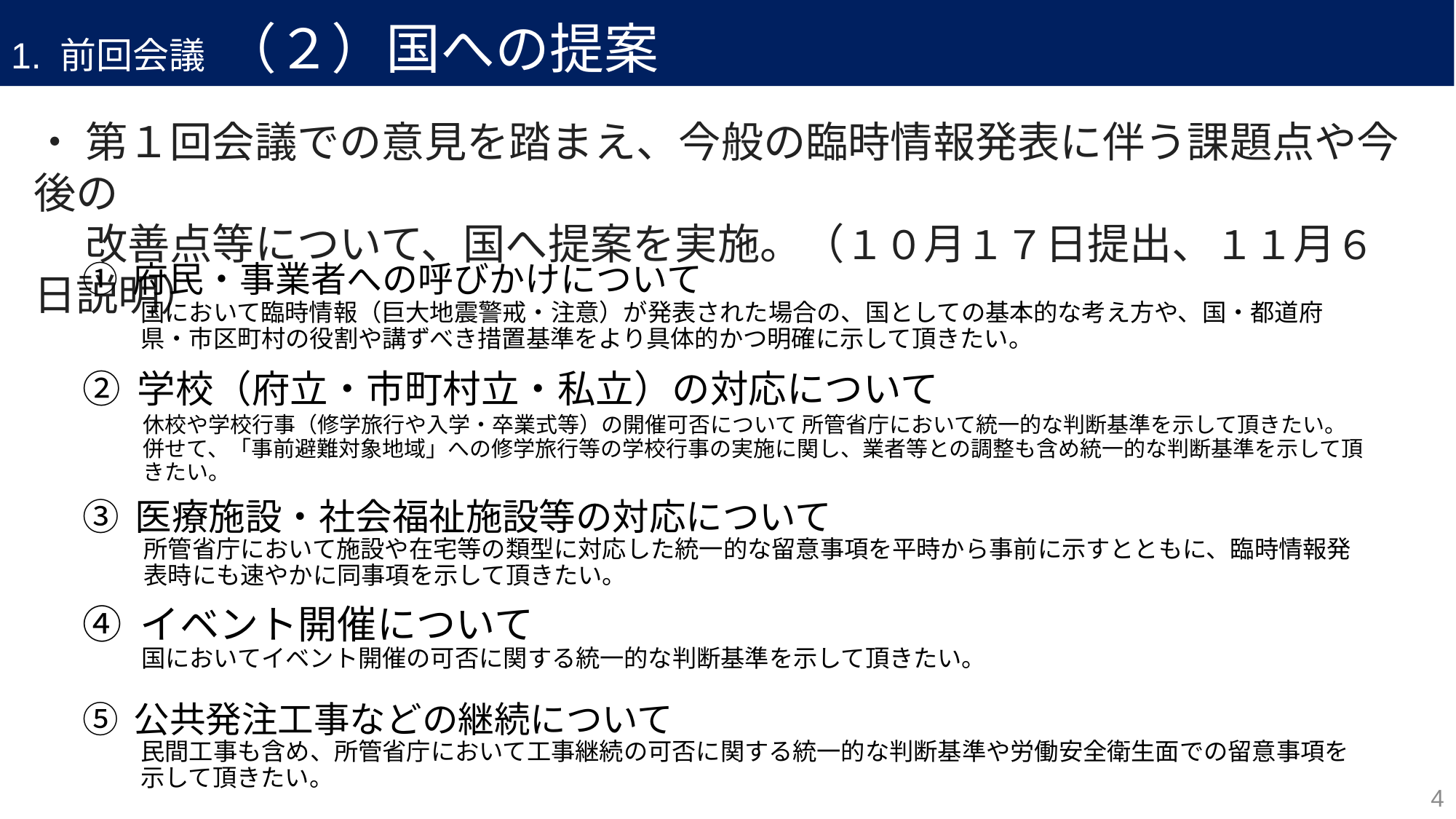

# 1. 前回会議  （２）国への提案
・ 第１回会議での意見を踏まえ、今般の臨時情報発表に伴う課題点や今後の
　 改善点等について、国へ提案を実施。（１０月１７日提出、１１月６日説明）
① 府民・事業者への呼びかけについて
国において臨時情報（巨大地震警戒・注意）が発表された場合の、国としての基本的な考え方や、国・都道府県・市区町村の役割や講ずべき措置基準をより具体的かつ明確に示して頂きたい。
② 学校（府立・市町村立・私立）の対応について
休校や学校行事（修学旅行や入学・卒業式等）の開催可否について 所管省庁において統一的な判断基準を示して頂きたい。併せて、「事前避難対象地域」への修学旅行等の学校行事の実施に関し、業者等との調整も含め統一的な判断基準を示して頂きたい。

③ 医療施設・社会福祉施設等の対応について
所管省庁において施設や在宅等の類型に対応した統一的な留意事項を平時から事前に示すとともに、臨時情報発表時にも速やかに同事項を示して頂きたい。
④ イベント開催について
国においてイベント開催の可否に関する統一的な判断基準を示して頂きたい。
⑤ 公共発注工事などの継続について
民間工事も含め、所管省庁において工事継続の可否に関する統一的な判断基準や労働安全衛生面での留意事項を示して頂きたい。

4